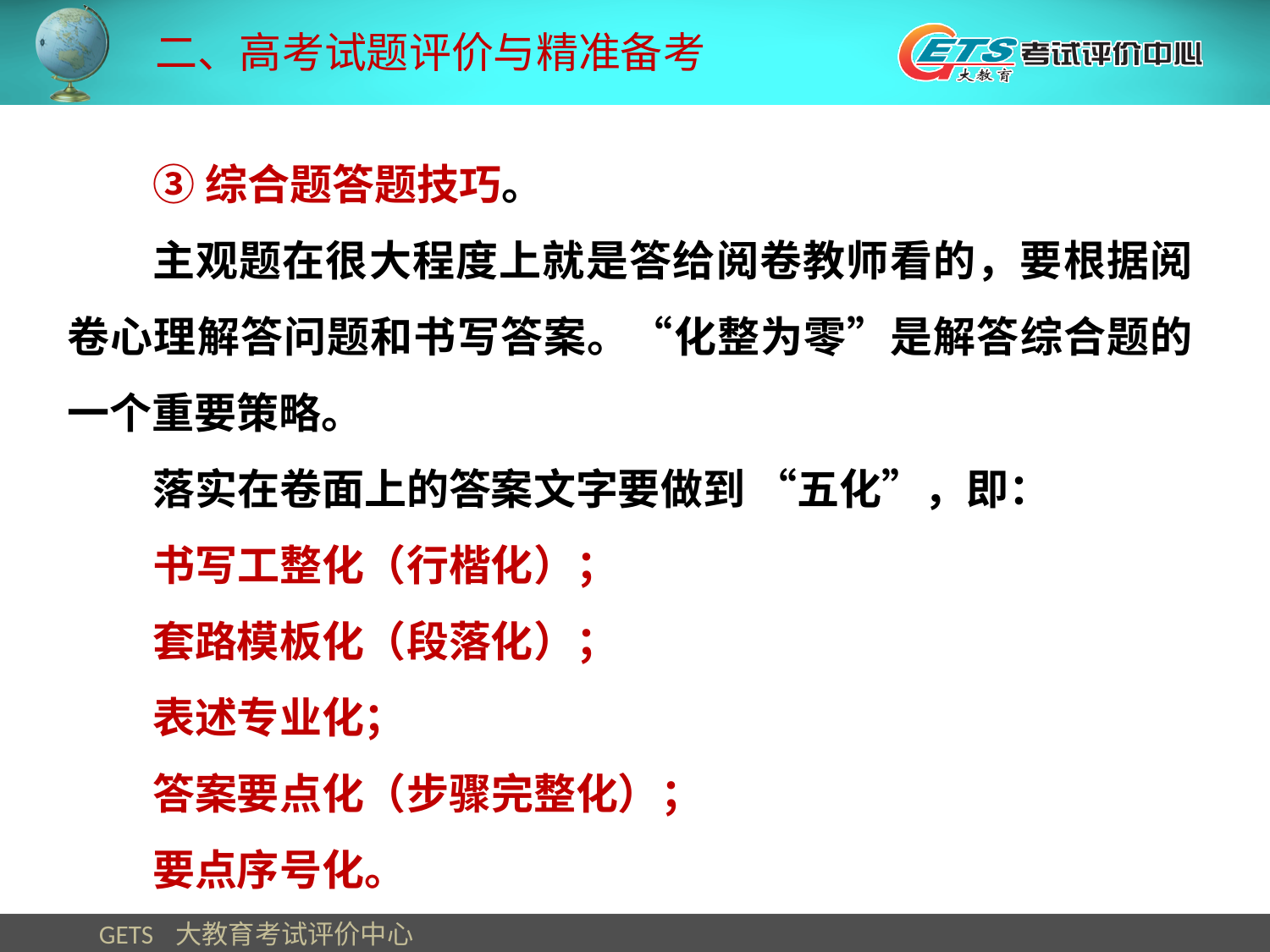

二、高考试题评价与精准备考
③综合题答题技巧。
主观题在很大程度上就是答给阅卷教师看的，要根据阅卷心理解答问题和书写答案。“化整为零”是解答综合题的一个重要策略。
落实在卷面上的答案文字要做到 “五化”，即：
书写工整化（行楷化）；
套路模板化（段落化）；
表述专业化；
答案要点化（步骤完整化）；
要点序号化。